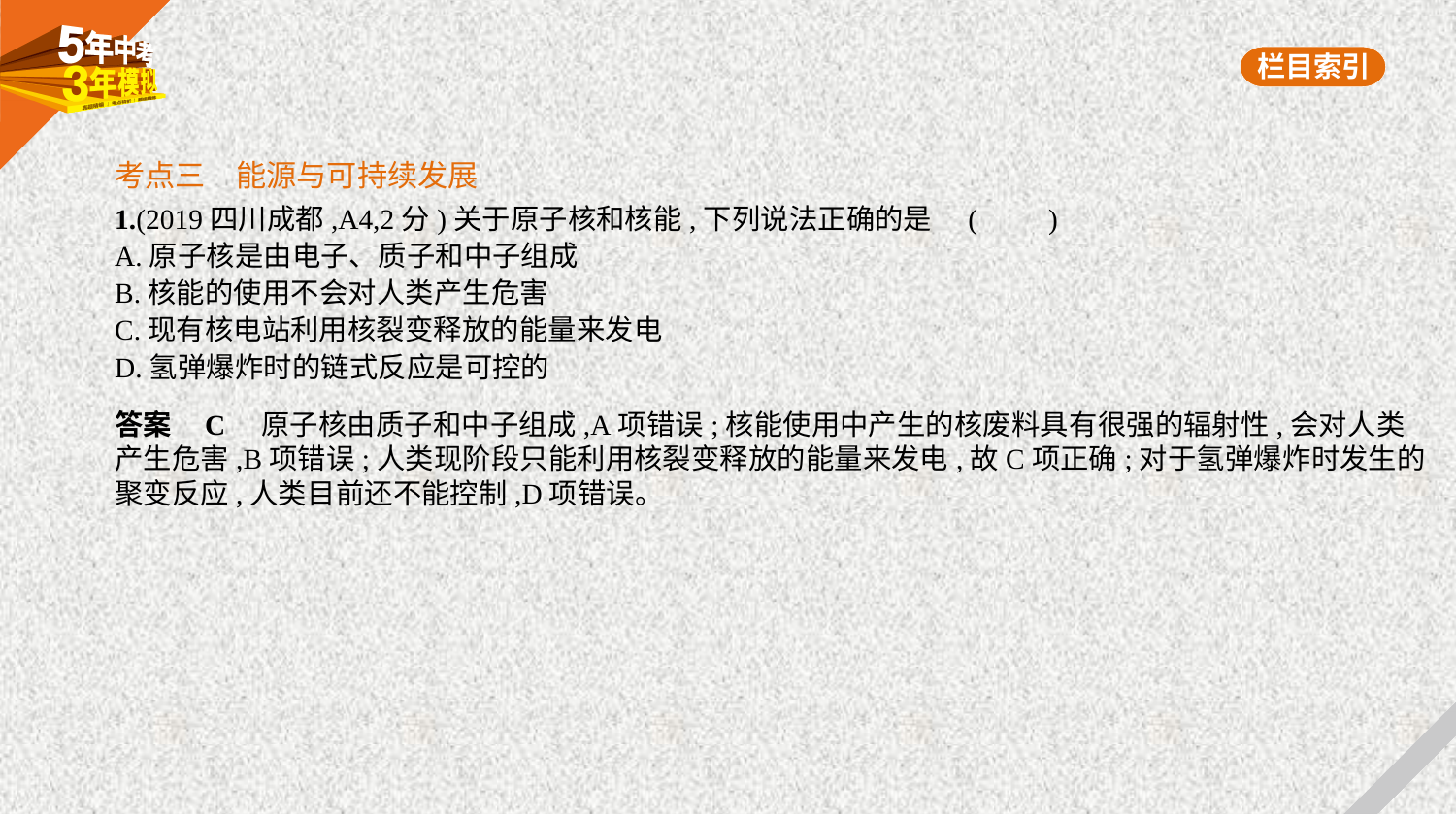

考点三　能源与可持续发展
1.(2019四川成都,A4,2分)关于原子核和核能,下列说法正确的是 (　　)
A.原子核是由电子、质子和中子组成
B.核能的使用不会对人类产生危害
C.现有核电站利用核裂变释放的能量来发电
D.氢弹爆炸时的链式反应是可控的
答案    C    原子核由质子和中子组成,A项错误;核能使用中产生的核废料具有很强的辐射性,会对人类
产生危害,B项错误;人类现阶段只能利用核裂变释放的能量来发电,故C项正确;对于氢弹爆炸时发生的
聚变反应,人类目前还不能控制,D项错误。